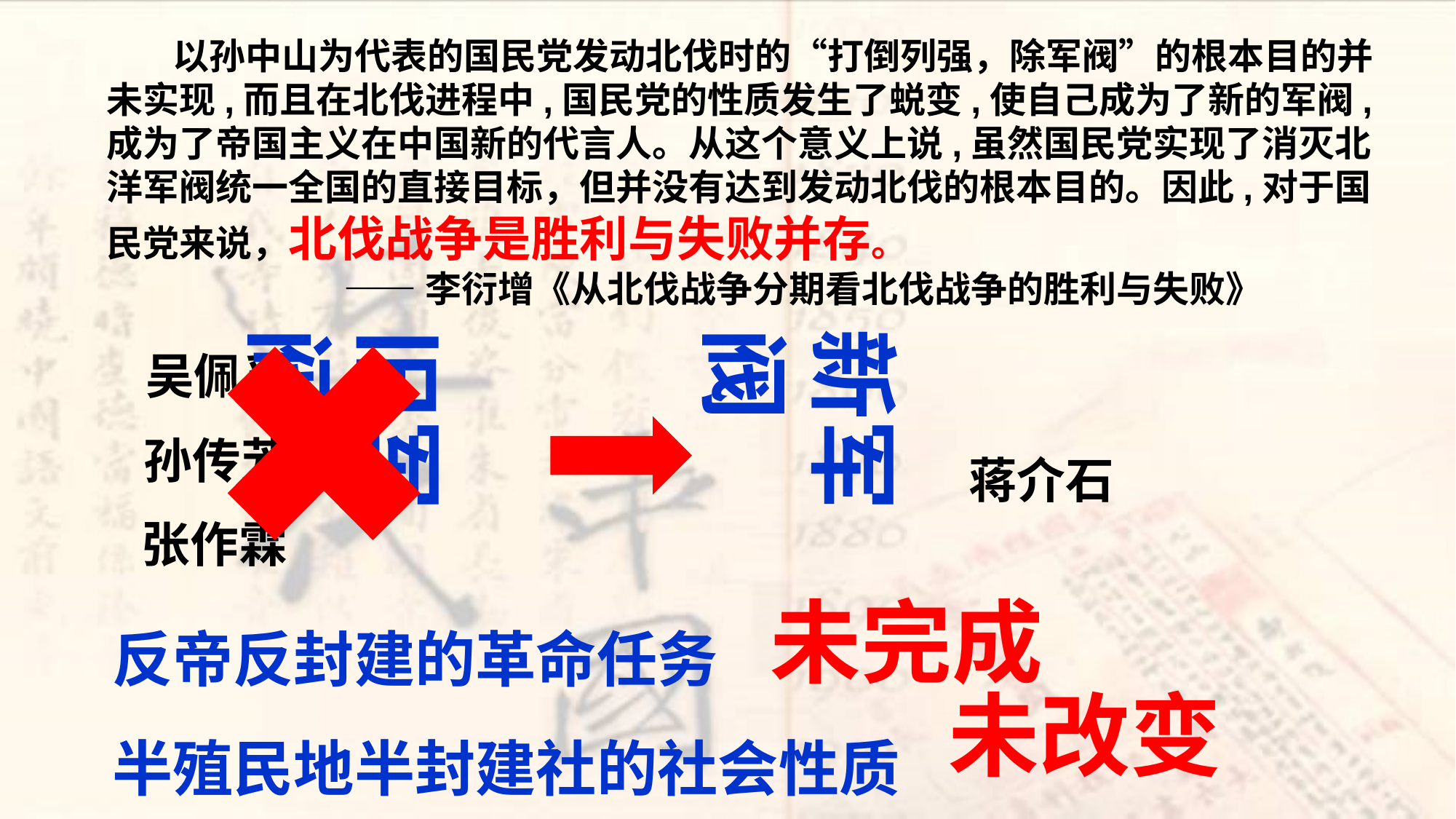

以孙中山为代表的国民党发动北伐时的“打倒列强，除军阀”的根本目的并未实现,而且在北伐进程中,国民党的性质发生了蜕变,使自己成为了新的军阀,成为了帝国主义在中国新的代言人。从这个意义上说,虽然国民党实现了消灭北洋军阀统一全国的直接目标，但并没有达到发动北伐的根本目的。因此,对于国民党来说，北伐战争是胜利与失败并存。
                             ——李衍增《从北伐战争分期看北伐战争的胜利与失败》

新军阀
旧军阀
吴佩孚

孙传芳
蒋介石
张作霖
未完成
反帝反封建的革命任务
半殖民地半封建社的社会性质
未改变